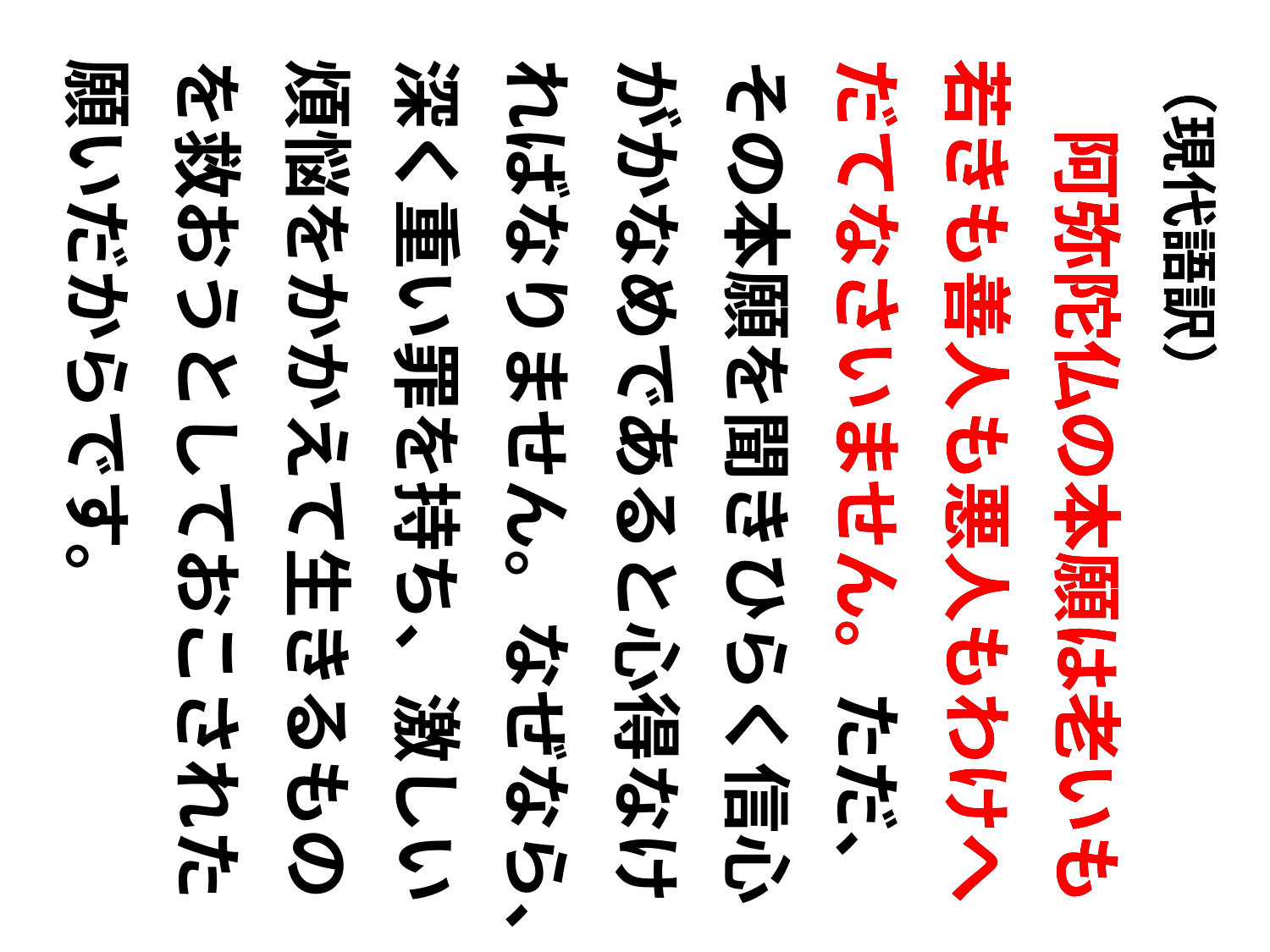

（現代語訳）
　阿弥陀仏の本願は老いも若きも善人も悪人もわけへだてなさいません。ただ、その本願を聞きひらく信心がかなめであると心得なければなりません。なぜなら、深く重い罪を持ち、激しい煩悩をかかえて生きるものを救おうとしておこされた願いだからです。

（現代語訳）
　阿弥陀仏の本願は老いも若きも善人も悪人もわけへだてなさいません。